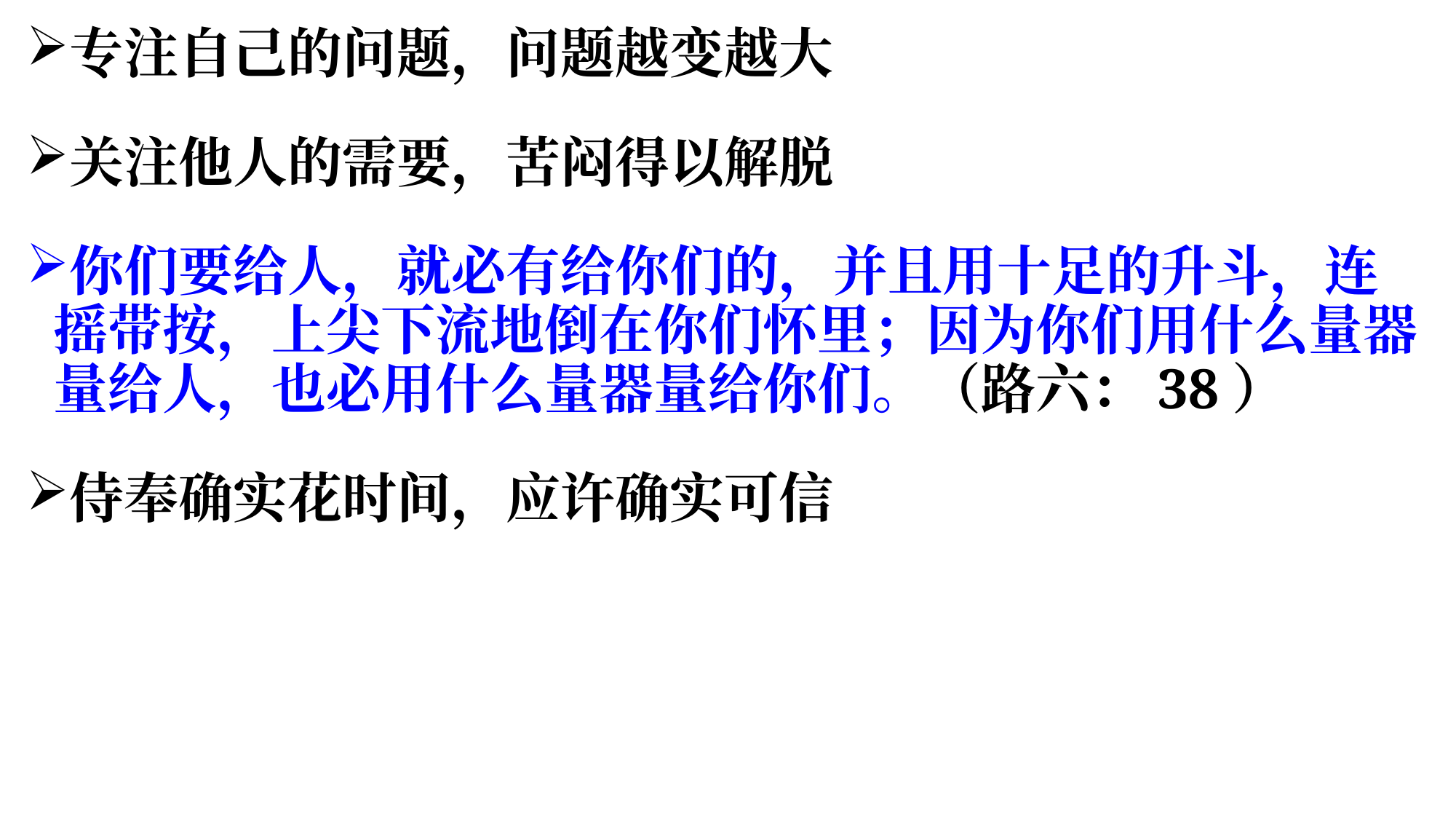

专注自己的问题，问题越变越大

关注他人的需要，苦闷得以解脱

你们要给人，就必有给你们的，并且用十足的升斗，连摇带按，上尖下流地倒在你们怀里；因为你们用什么量器量给人，也必用什么量器量给你们。（路六：38）

侍奉确实花时间，应许确实可信